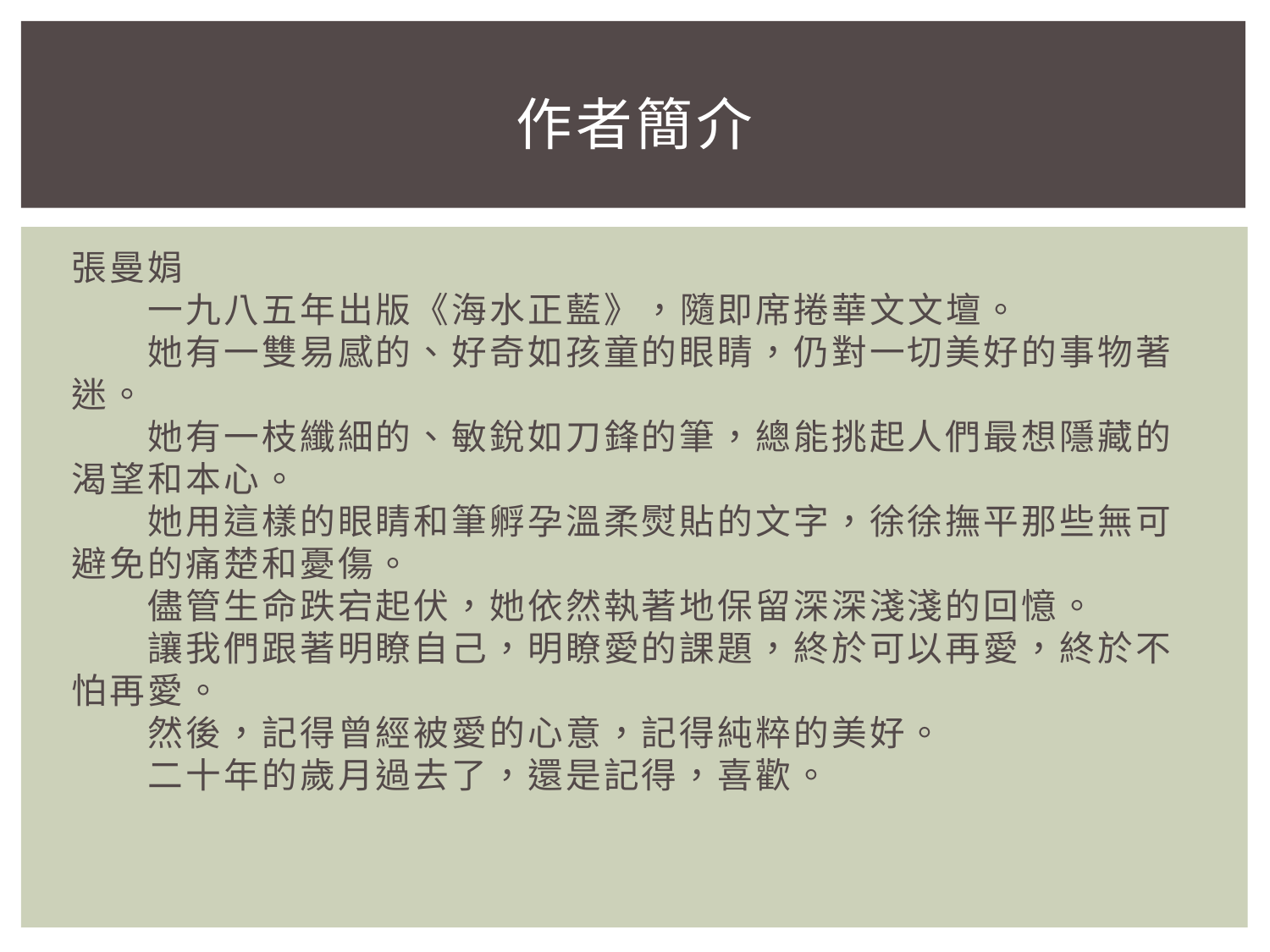

# 作者簡介
張曼娟
　　一九八五年出版《海水正藍》，隨即席捲華文文壇。
　　她有一雙易感的、好奇如孩童的眼睛，仍對一切美好的事物著    迷。
　　她有一枝纖細的、敏銳如刀鋒的筆，總能挑起人們最想隱藏的渴望和本心。
　　她用這樣的眼睛和筆孵孕溫柔熨貼的文字，徐徐撫平那些無可避免的痛楚和憂傷。
　　儘管生命跌宕起伏，她依然執著地保留深深淺淺的回憶。
　　讓我們跟著明瞭自己，明瞭愛的課題，終於可以再愛，終於不怕再愛。
　　然後，記得曾經被愛的心意，記得純粹的美好。
　　二十年的歲月過去了，還是記得，喜歡。